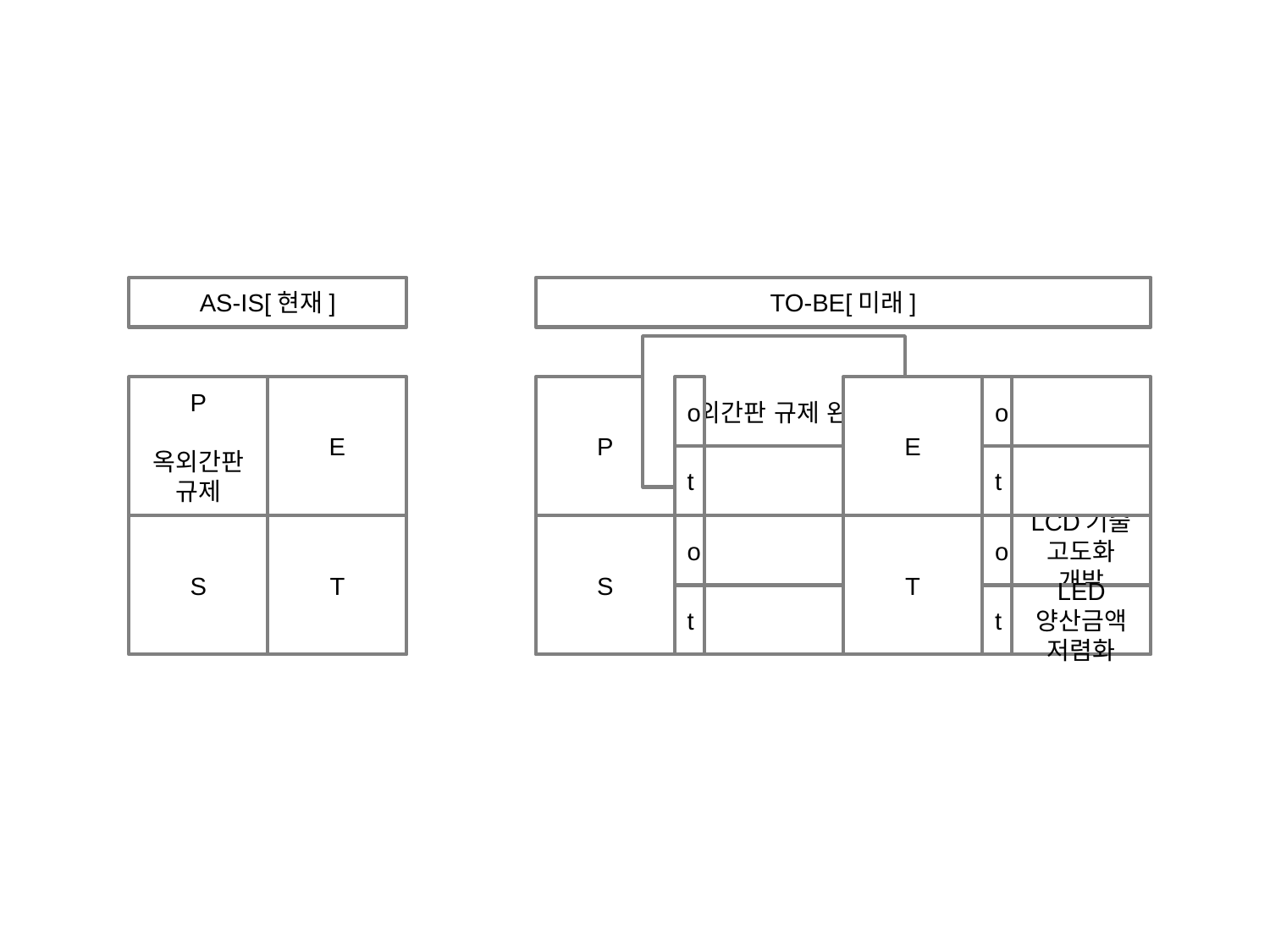

AS-IS[현재]
TO-BE[미래]
옥외간판 규제 완화
P

옥외간판 규제
E
P
o
E
o

t

t

S
T
S
o

T
o
LCD기술 고도화 개발
t

t
LED 양산금액 저렴화